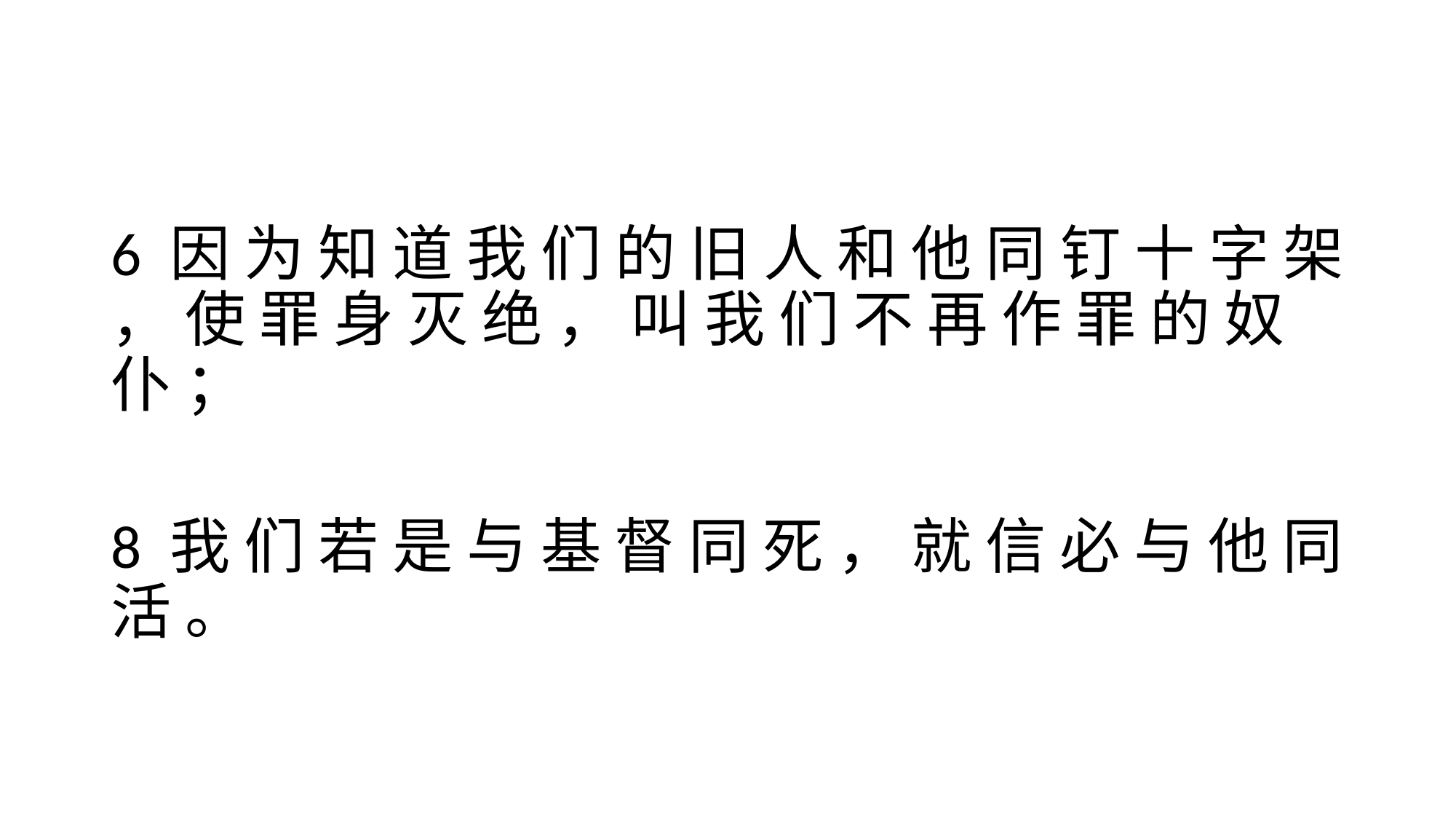

#
6 因 为 知 道 我 们 的 旧 人 和 他 同 钉 十 字 架 ， 使 罪 身 灭 绝 ， 叫 我 们 不 再 作 罪 的 奴 仆 ；

8 我 们 若 是 与 基 督 同 死 ， 就 信 必 与 他 同 活 。